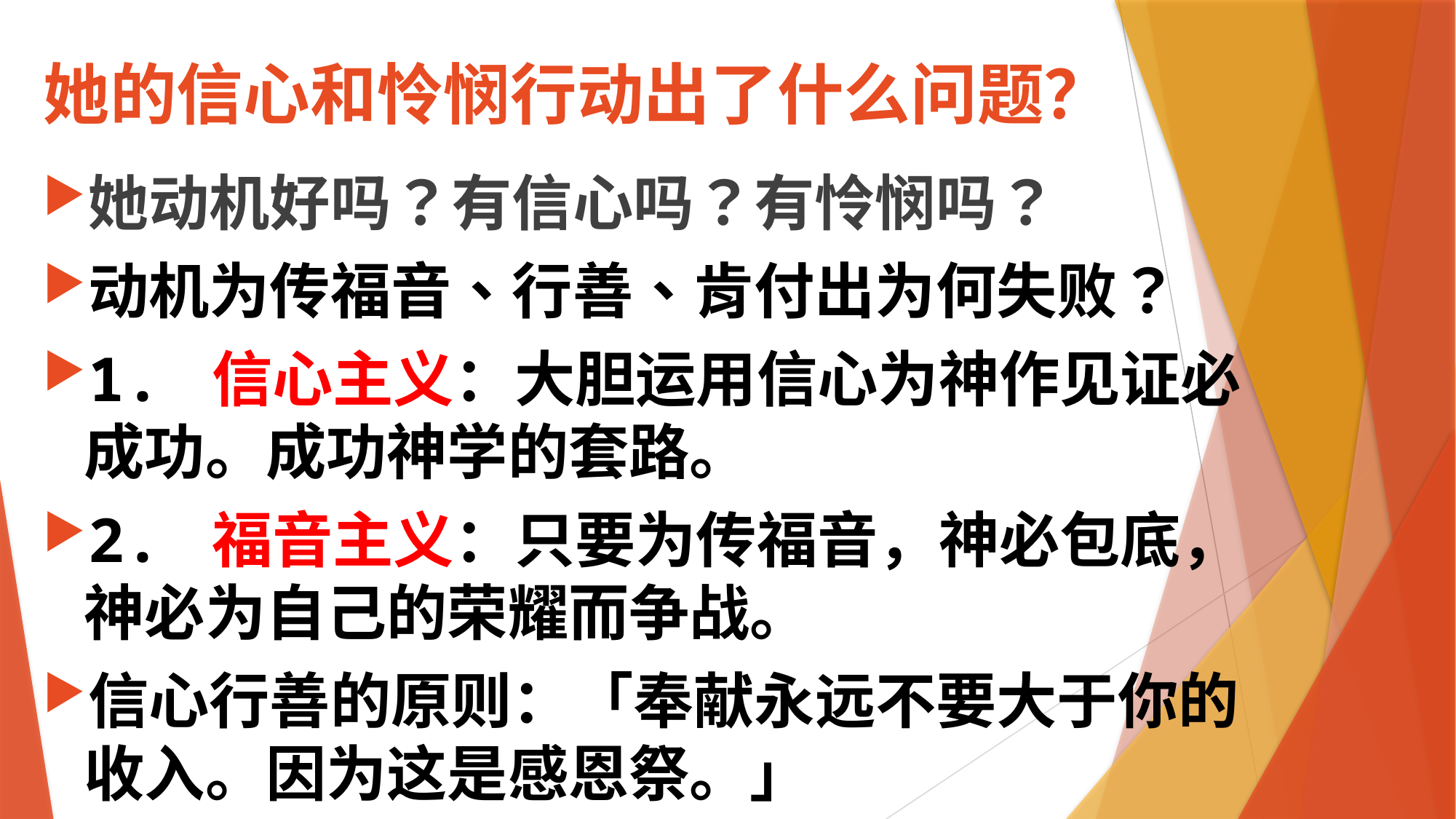

# 她的信心和怜悯行动出了什么问题？
她动机好吗？有信心吗？有怜悯吗？
动机为传福音、行善、肯付出为何失败？
1. 信心主义：大胆运用信心为神作见证必成功。成功神学的套路。
2. 福音主义：只要为传福音，神必包底，神必为自己的荣耀而争战。
信心行善的原则：「奉献永远不要大于你的收入。因为这是感恩祭。」